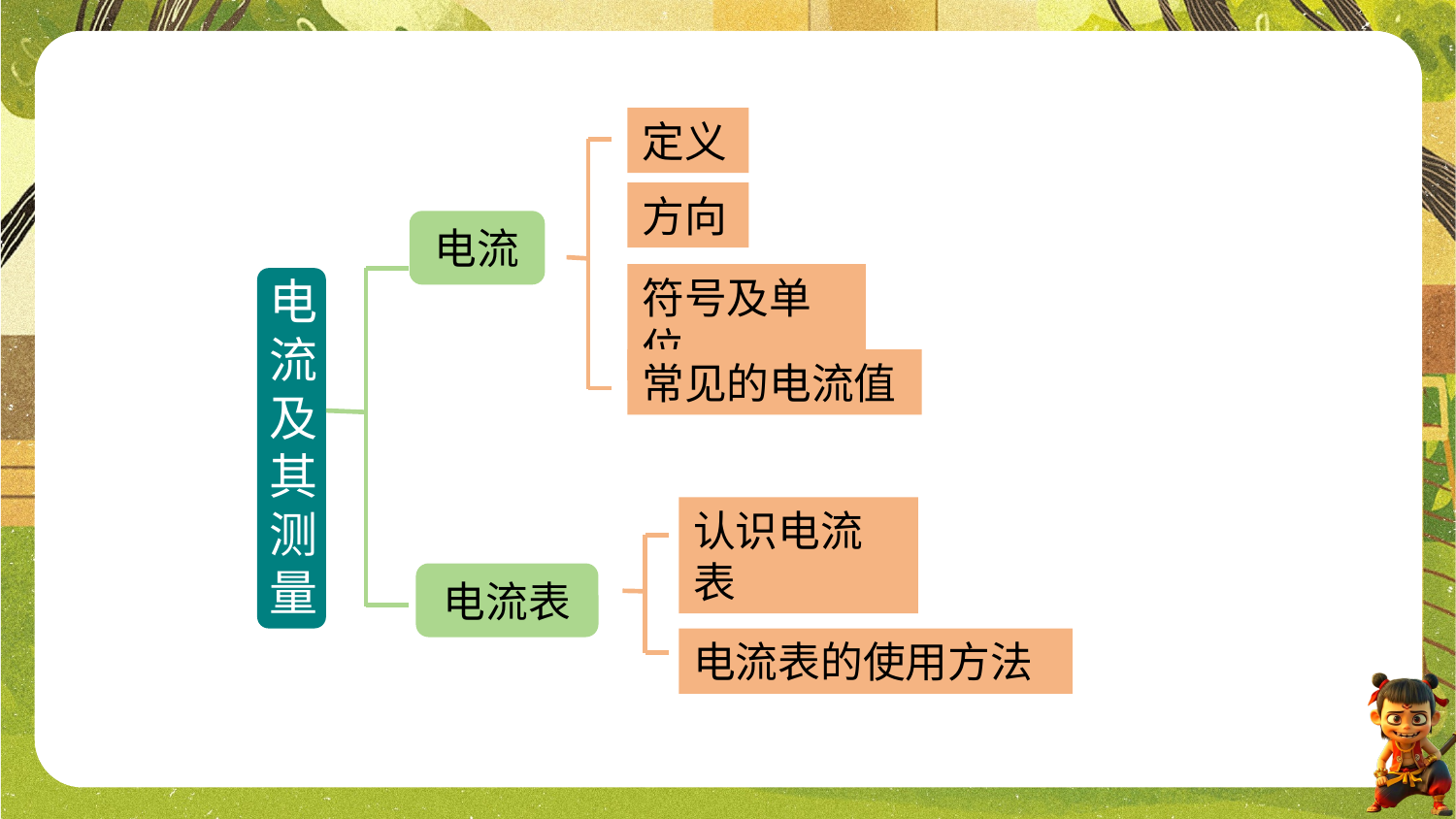

定义
方向
电流
符号及单位
电流
及其测量
常见的电流值
认识电流表
电流表
电流表的使用方法